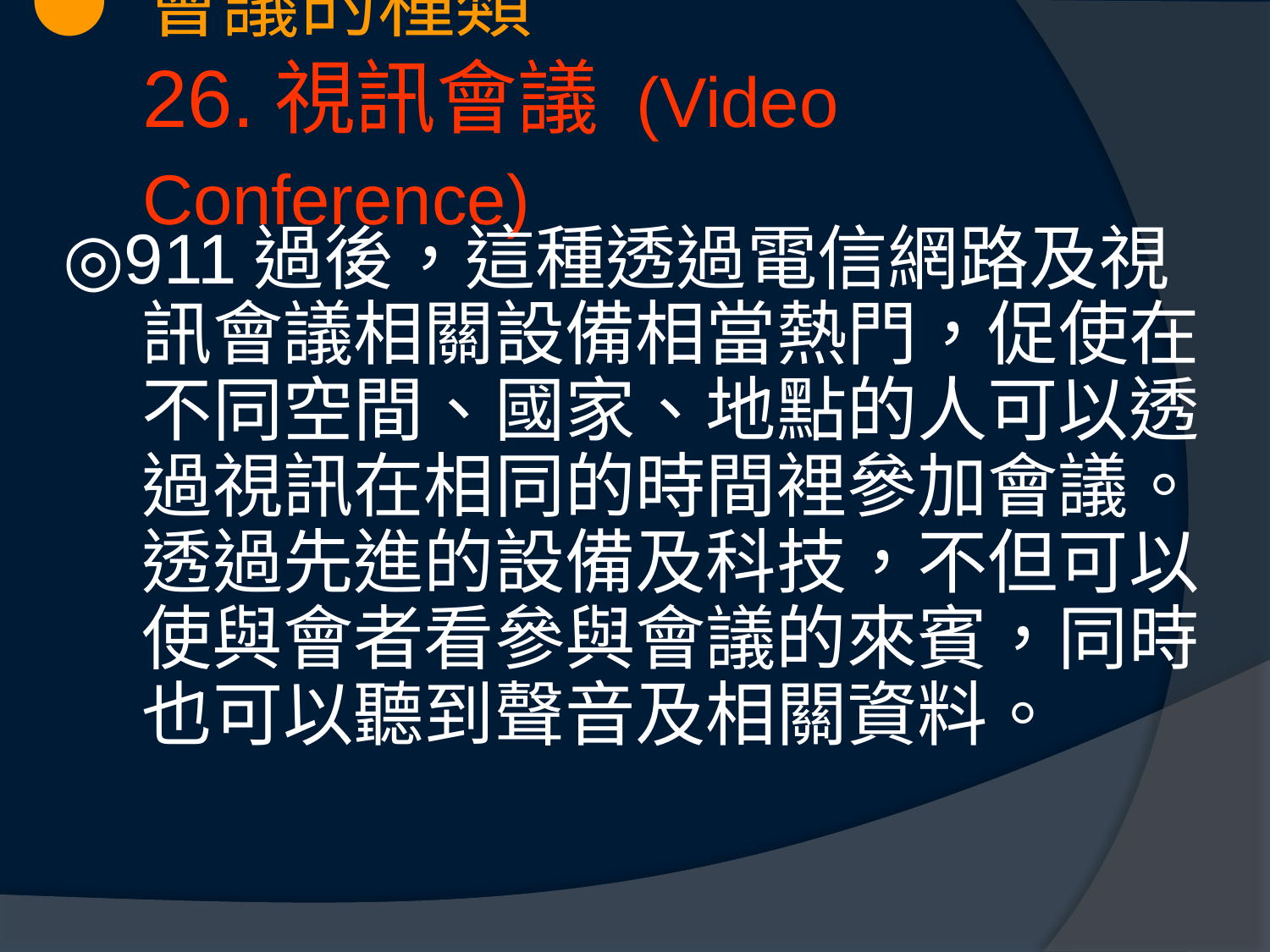

# ● 會議的種類 26.視訊會議 (Video Conference)
◎911過後，這種透過電信網路及視訊會議相關設備相當熱門，促使在不同空間、國家、地點的人可以透過視訊在相同的時間裡參加會議。透過先進的設備及科技，不但可以使與會者看參與會議的來賓，同時也可以聽到聲音及相關資料。